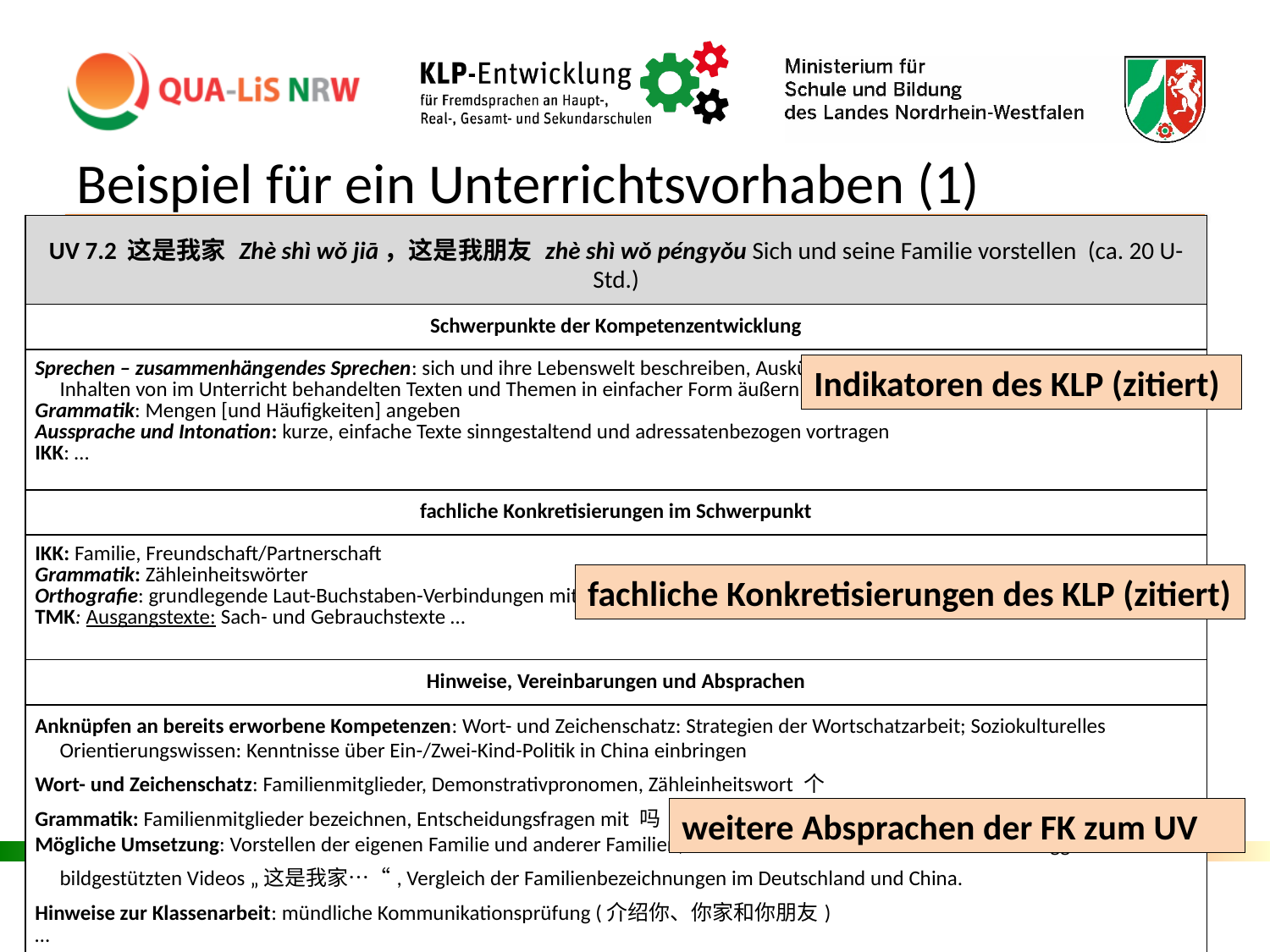

# Beispiel für ein Unterrichtsvorhaben (1)
| UV 7.2 这是我家 Zhè shì wǒ jiā，这是我朋友 zhè shì wǒ péngyǒu Sich und seine Familie vorstellen (ca. 20 U-Std.) |
| --- |
| Schwerpunkte der Kompetenzentwicklung |
| Sprechen – zusammenhängendes Sprechen: sich und ihre Lebenswelt beschreiben, Auskünfte über sich und andere geben; sich zu Inhalten von im Unterricht behandelten Texten und Themen in einfacher Form äußern Grammatik: Mengen [und Häufigkeiten] angeben Aussprache und Intonation: kurze, einfache Texte sinngestaltend und adressatenbezogen vortragen IKK: … |
| fachliche Konkretisierungen im Schwerpunkt |
| IKK: Familie, Freundschaft/Partnerschaft Grammatik: Zähleinheitswörter Orthografie: grundlegende Laut-Buchstaben-Verbindungen mit Tonzeichen in der Lautumschrift TMK: Ausgangstexte: Sach- und Gebrauchstexte … |
| Hinweise, Vereinbarungen und Absprachen |
| Anknüpfen an bereits erworbene Kompetenzen: Wort- und Zeichenschatz: Strategien der Wortschatzarbeit; Soziokulturelles Orientierungswissen: Kenntnisse über Ein-/Zwei-Kind-Politik in China einbringen Wort- und Zeichenschatz: Familienmitglieder, Demonstrativpronomen, Zähleinheitswort 个 Grammatik: Familienmitglieder bezeichnen, Entscheidungsfragen mit 吗 stellen Mögliche Umsetzung: Vorstellen der eigenen Familie und anderer Familien; Erstellen eines Familienstammbaums und ggfs. eines bildgestützten Videos „这是我家…“, Vergleich der Familienbezeichnungen im Deutschland und China. Hinweise zur Klassenarbeit: mündliche Kommunikationsprüfung (介绍你、你家和你朋友) … |
Indikatoren des KLP (zitiert)
fachliche Konkretisierungen des KLP (zitiert)
weitere Absprachen der FK zum UV
Implementation der Kernlehrpläne für Fremdsprachen an Haupt-, Real-, Gesamt- und Sekundarschulen
49